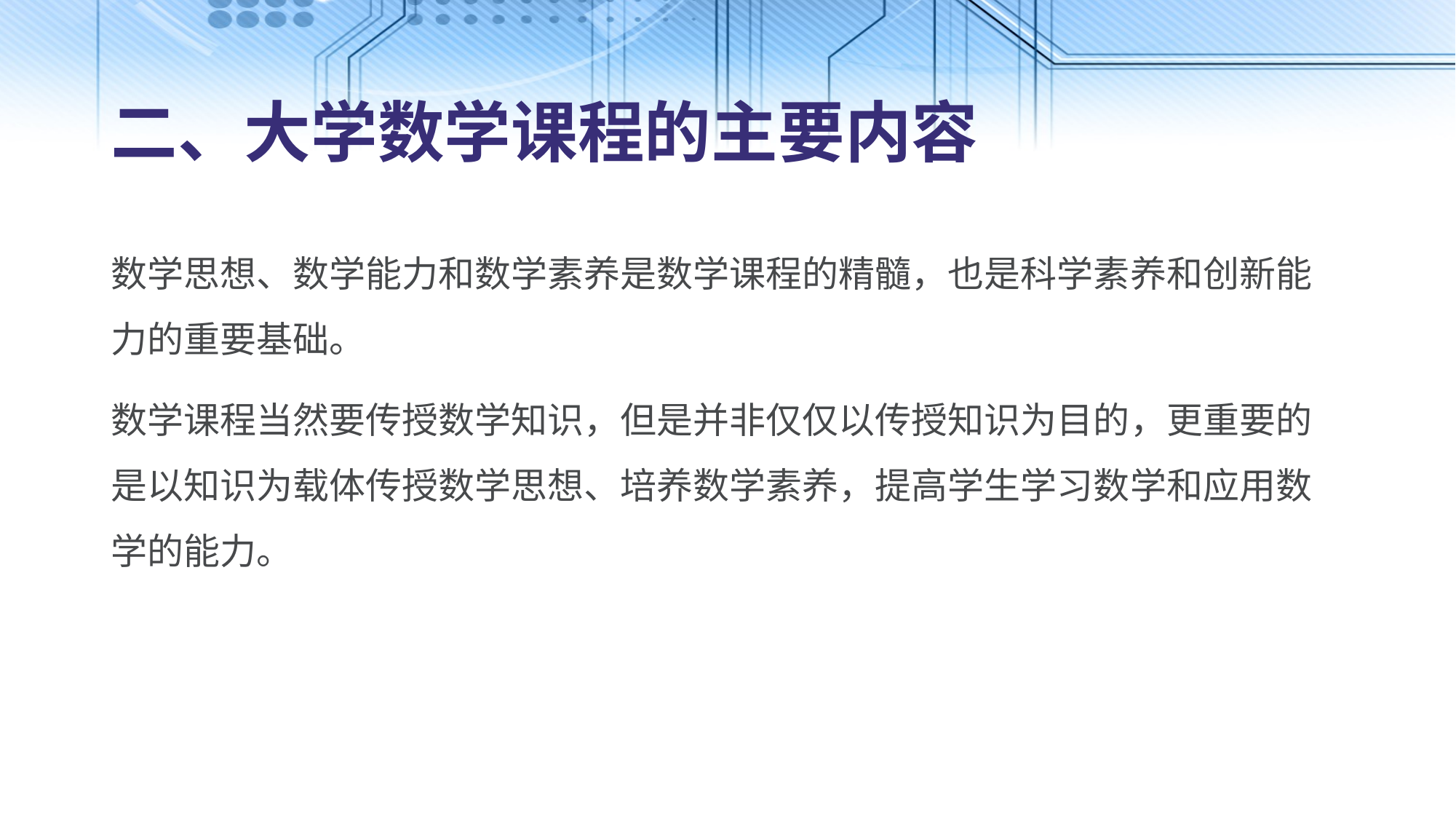

二、大学数学课程的主要内容
数学思想、数学能力和数学素养是数学课程的精髓，也是科学素养和创新能力的重要基础。
数学课程当然要传授数学知识，但是并非仅仅以传授知识为目的，更重要的是以知识为载体传授数学思想、培养数学素养，提高学生学习数学和应用数学的能力。